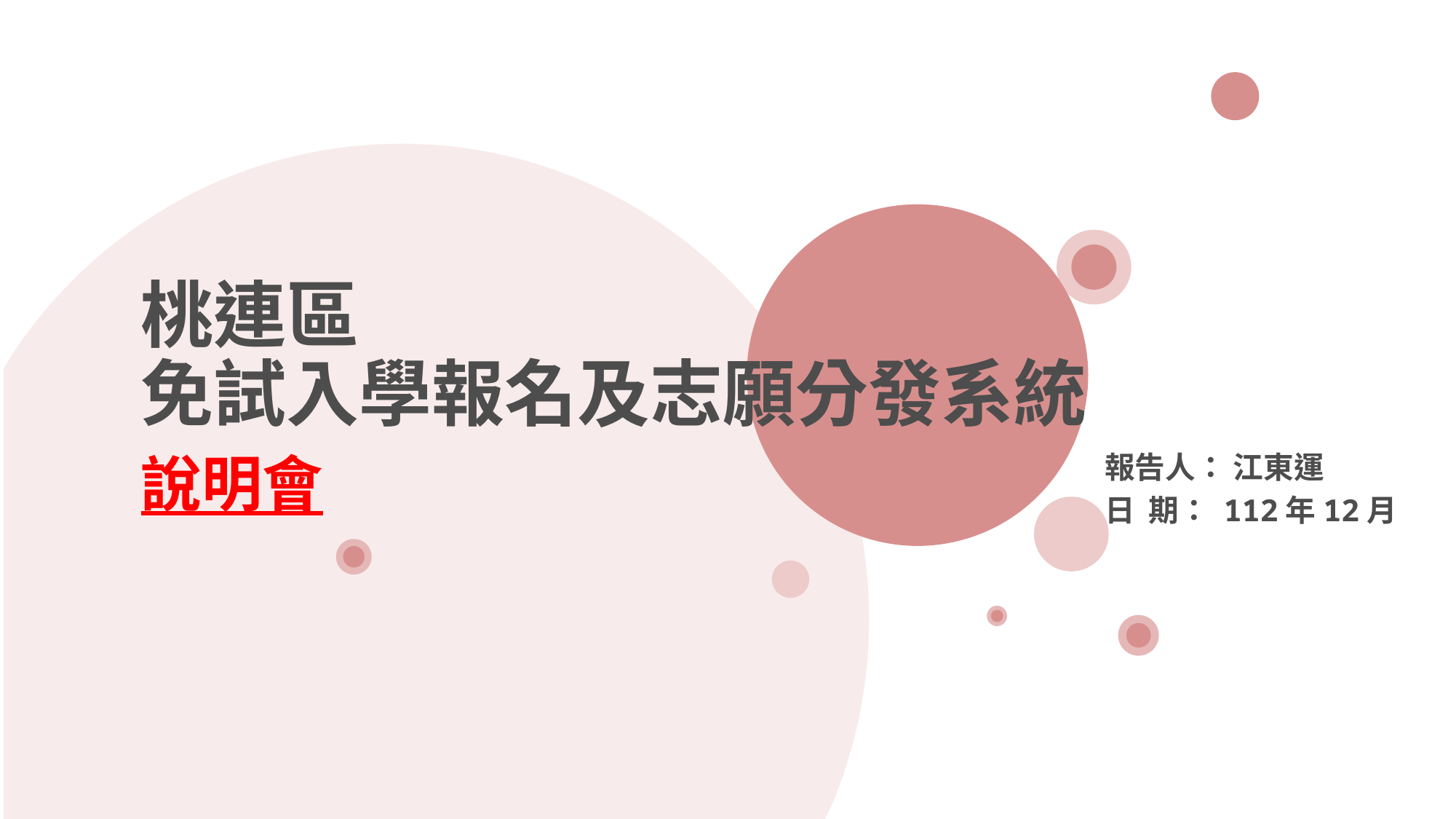

桃連區
免試入學報名及志願分發系統
報告人： 江東運
日  期： 112年12月
說明會